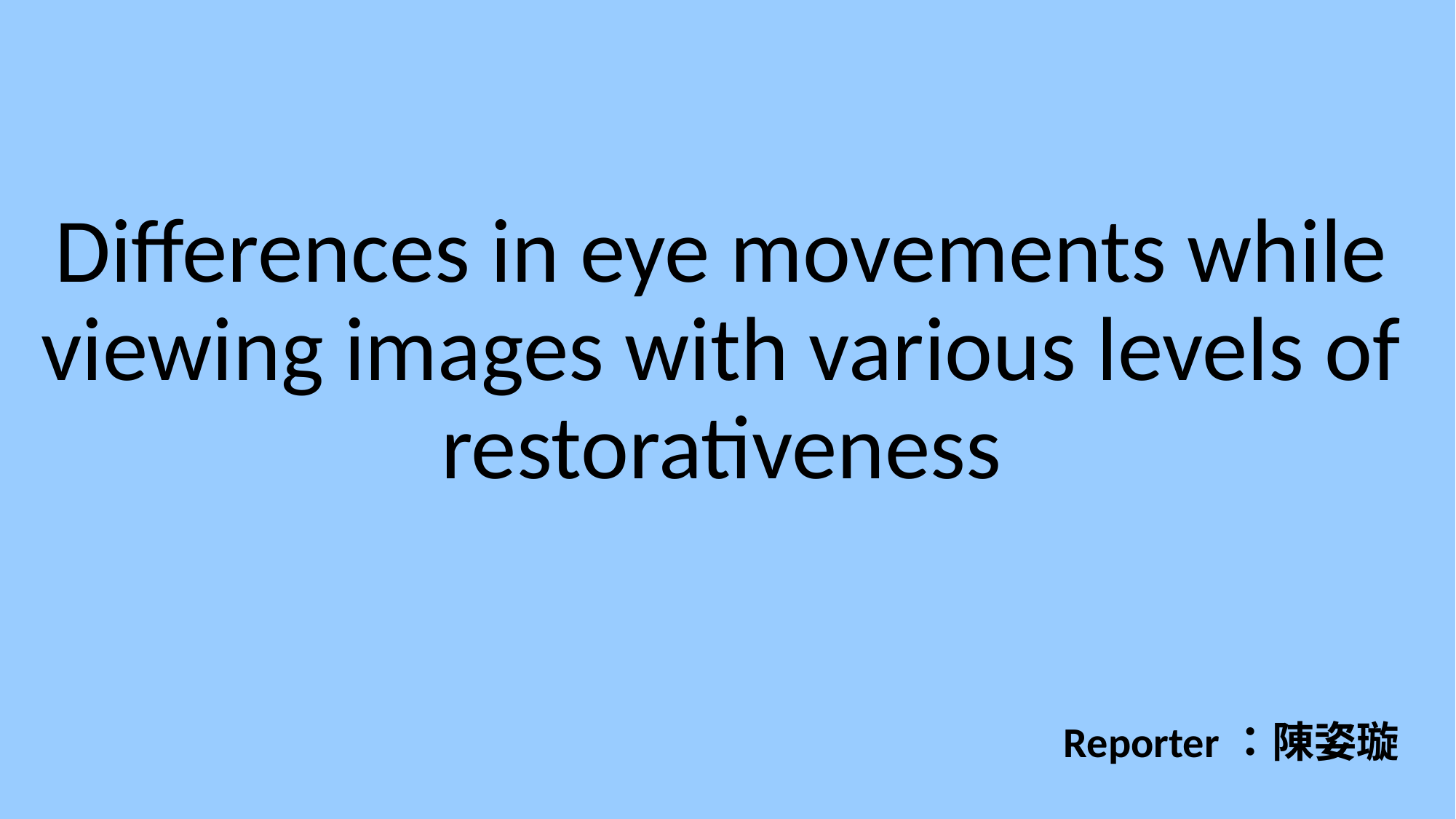

# Differences in eye movements while viewing images with various levels of restorativeness
Reporter：陳姿璇